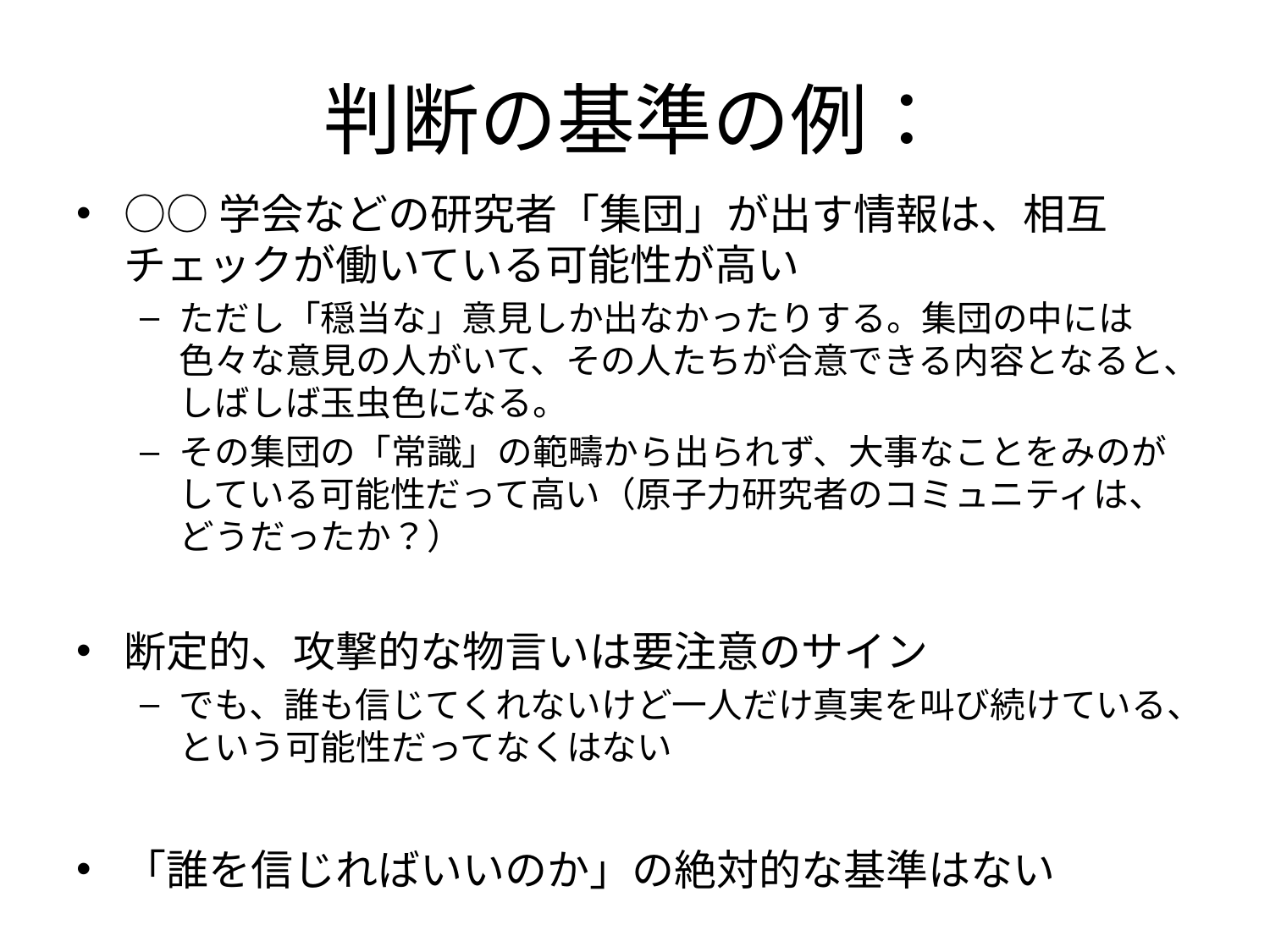

# 判断の基準の例：

○○学会などの研究者「集団」が出す情報は、相互チェックが働いている可能性が高い
ただし「穏当な」意見しか出なかったりする。集団の中には色々な意見の人がいて、その人たちが合意できる内容となると、しばしば玉虫色になる。
その集団の「常識」の範疇から出られず、大事なことをみのがしている可能性だって高い（原子力研究者のコミュニティは、どうだったか？）

断定的、攻撃的な物言いは要注意のサイン
でも、誰も信じてくれないけど一人だけ真実を叫び続けている、という可能性だってなくはない

「誰を信じればいいのか」の絶対的な基準はない